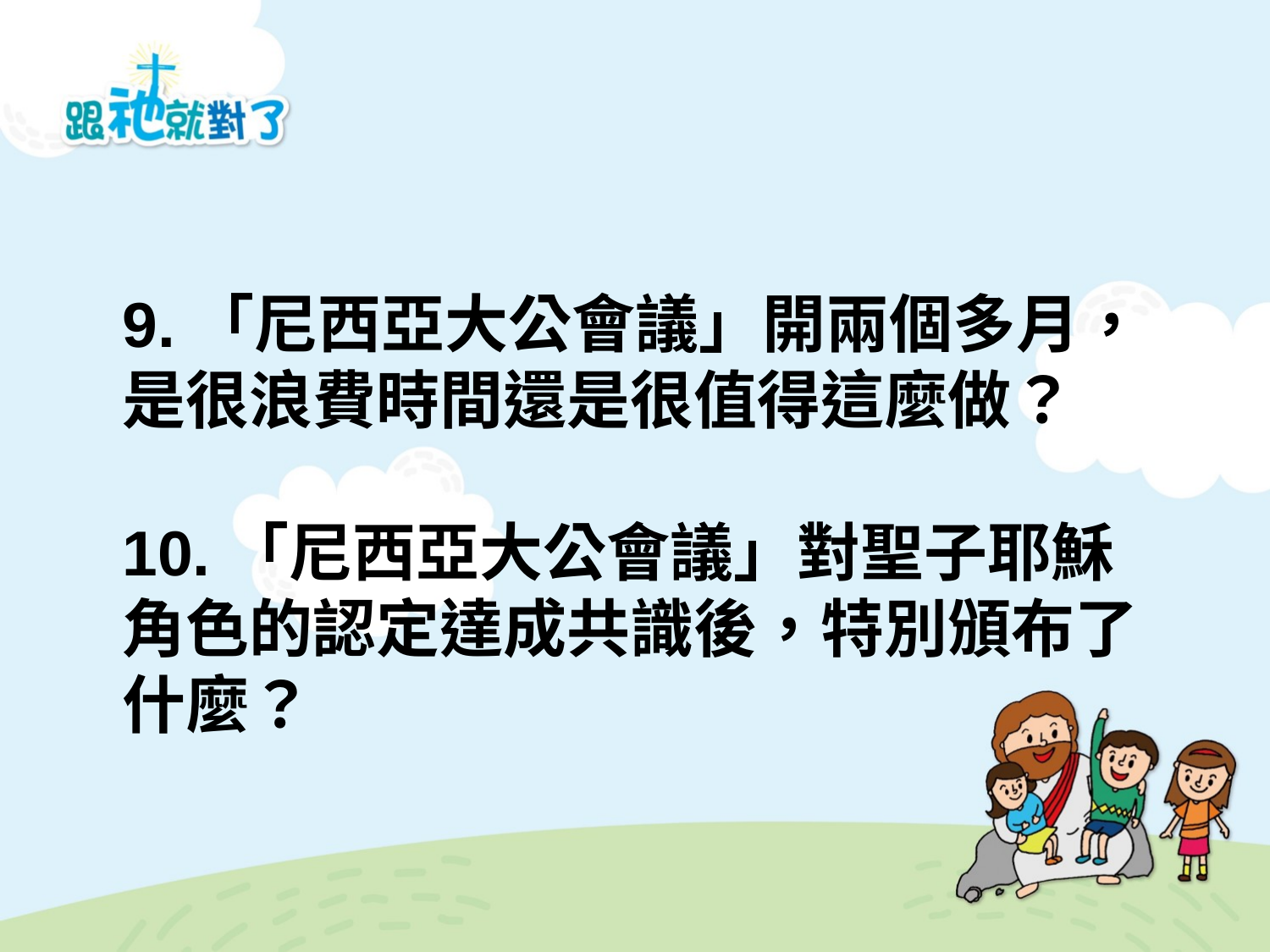

9.「尼西亞大公會議」開兩個多月，是很浪費時間還是很值得這麼做？

10.「尼西亞大公會議」對聖子耶穌角色的認定達成共識後，特別頒布了什麼？